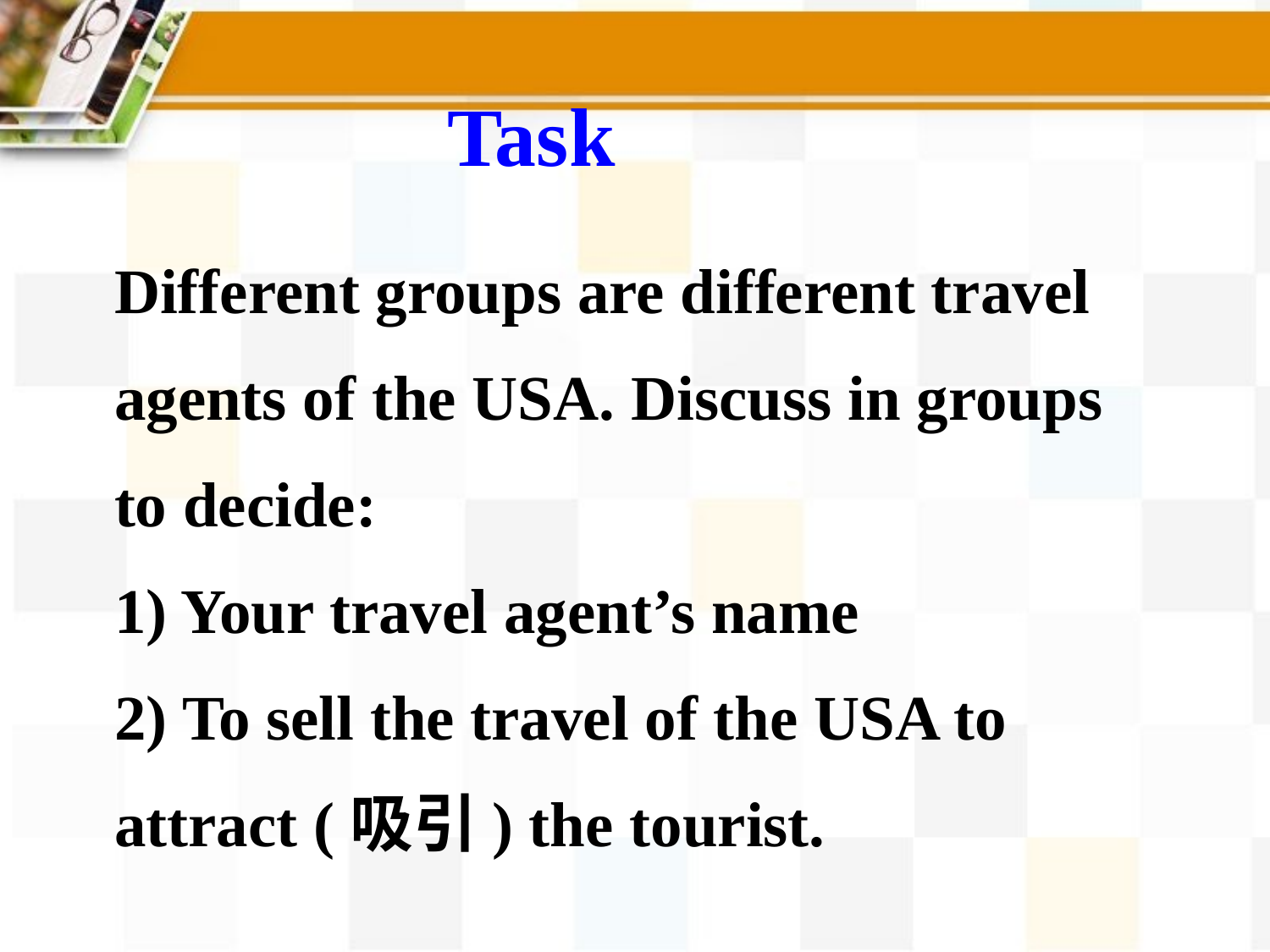

Task
Different groups are different travel agents of the USA. Discuss in groups to decide:
1) Your travel agent’s name
2) To sell the travel of the USA to attract (吸引) the tourist.